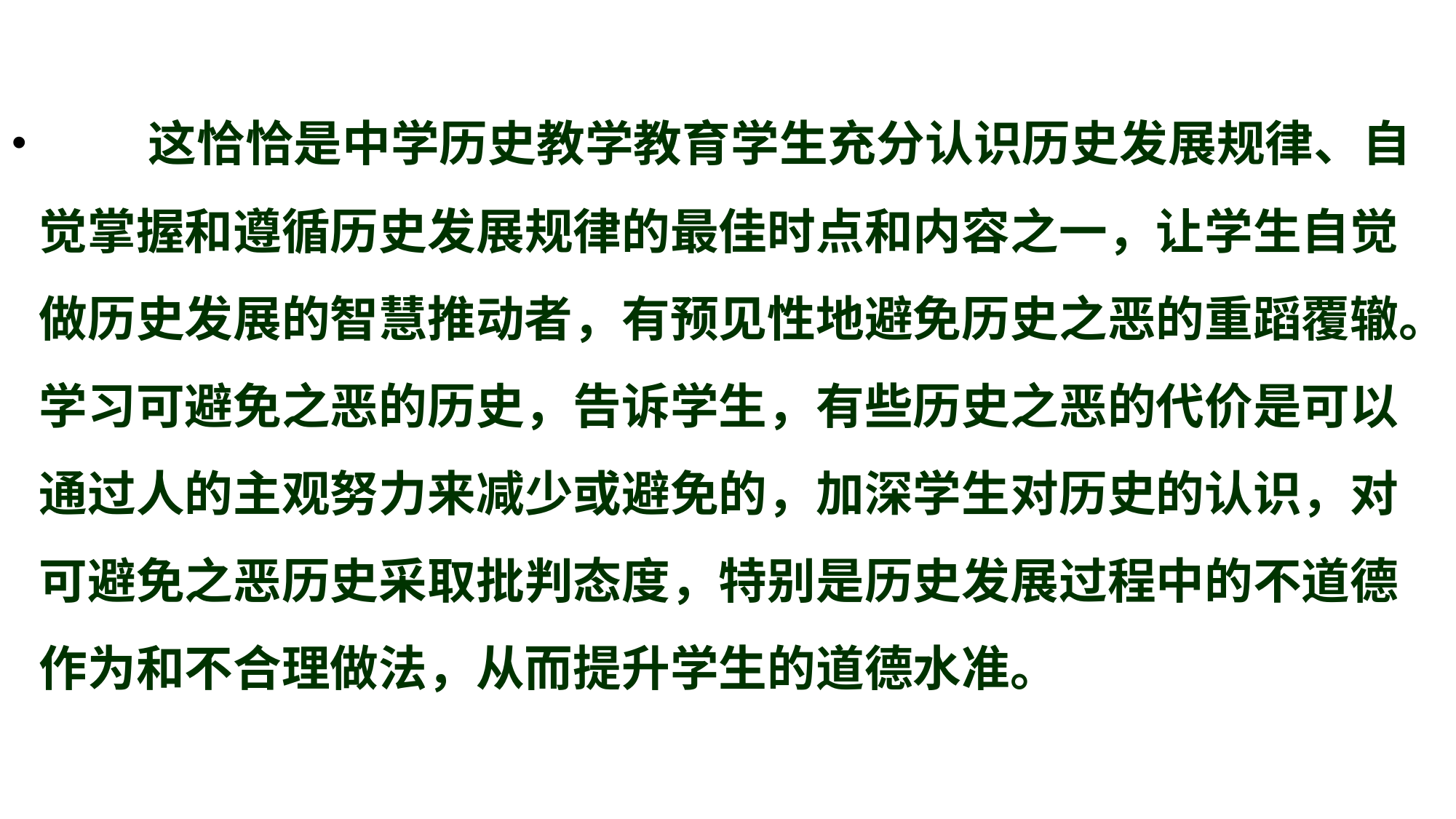

这恰恰是中学历史教学教育学生充分认识历史发展规律、自觉掌握和遵循历史发展规律的最佳时点和内容之一，让学生自觉做历史发展的智慧推动者，有预见性地避免历史之恶的重蹈覆辙。学习可避免之恶的历史，告诉学生，有些历史之恶的代价是可以通过人的主观努力来减少或避免的，加深学生对历史的认识，对可避免之恶历史采取批判态度，特别是历史发展过程中的不道德作为和不合理做法，从而提升学生的道德水准。
#